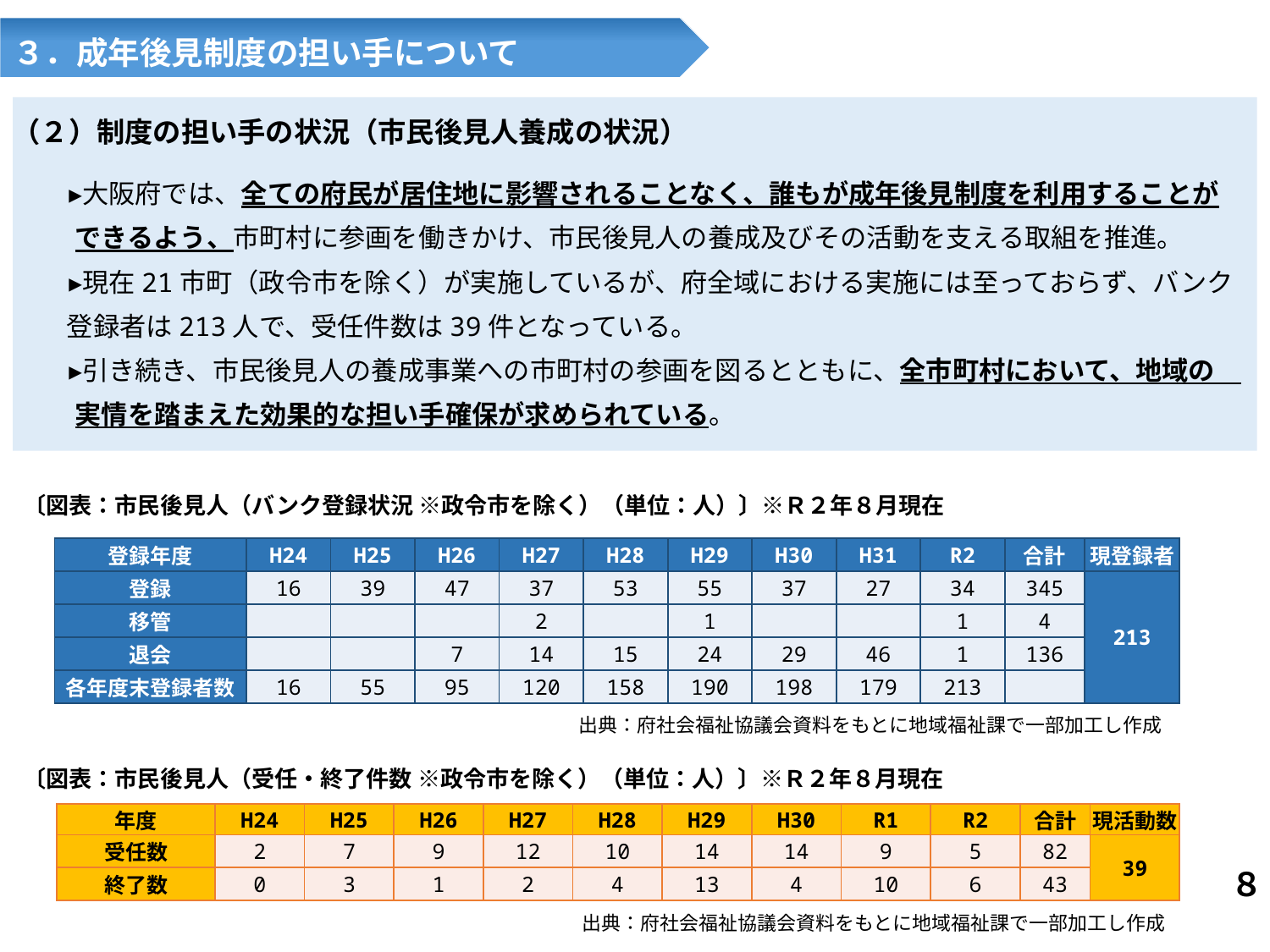

３．成年後見制度の担い手について

（２）制度の担い手の状況（市民後見人養成の状況）

　▸大阪府では、全ての府民が居住地に影響されることなく、誰もが成年後見制度を利用することが
　 できるよう、市町村に参画を働きかけ、市民後見人の養成及びその活動を支える取組を推進。
　▸現在21市町（政令市を除く）が実施しているが、府全域における実施には至っておらず、バンク
   登録者は213人で、受任件数は39件となっている。
　▸引き続き、市民後見人の養成事業への市町村の参画を図るとともに、全市町村において、地域の
　 実情を踏まえた効果的な担い手確保が求められている。
 〔図表：市民後見人（バンク登録状況 ※政令市を除く）（単位：人）〕※Ｒ２年８月現在

| 登録年度 | H24 | H25 | H26 | H27 | H28 | H29 | H30 | H31 | R2 | 合計 | 現登録者 |
| --- | --- | --- | --- | --- | --- | --- | --- | --- | --- | --- | --- |
| 登録 | 16 | 39 | 47 | 37 | 53 | 55 | 37 | 27 | 34 | 345 | 213 |
| 移管 |  |  |  | 2 |  | 1 |  |  | 1 | 4 |  |
| 退会 |  |  | 7 | 14 | 15 | 24 | 29 | 46 | 1 | 136 |  |
| 各年度末登録者数 | 16 | 55 | 95 | 120 | 158 | 190 | 198 | 179 | 213 |  |  |
出典：府社会福祉協議会資料をもとに地域福祉課で一部加工し作成
 〔図表：市民後見人（受任・終了件数 ※政令市を除く）（単位：人）〕※Ｒ２年８月現在
| 年度 | H24 | H25 | H26 | H27 | H28 | H29 | H30 | R1 | R2 | 合計 | 現活動数 |
| --- | --- | --- | --- | --- | --- | --- | --- | --- | --- | --- | --- |
| 受任数 | 2 | 7 | 9 | 12 | 10 | 14 | 14 | 9 | 5 | 82 | 39 |
| 終了数 | 0 | 3 | 1 | 2 | 4 | 13 | 4 | 10 | 6 | 43 |  |
８
出典：府社会福祉協議会資料をもとに地域福祉課で一部加工し作成